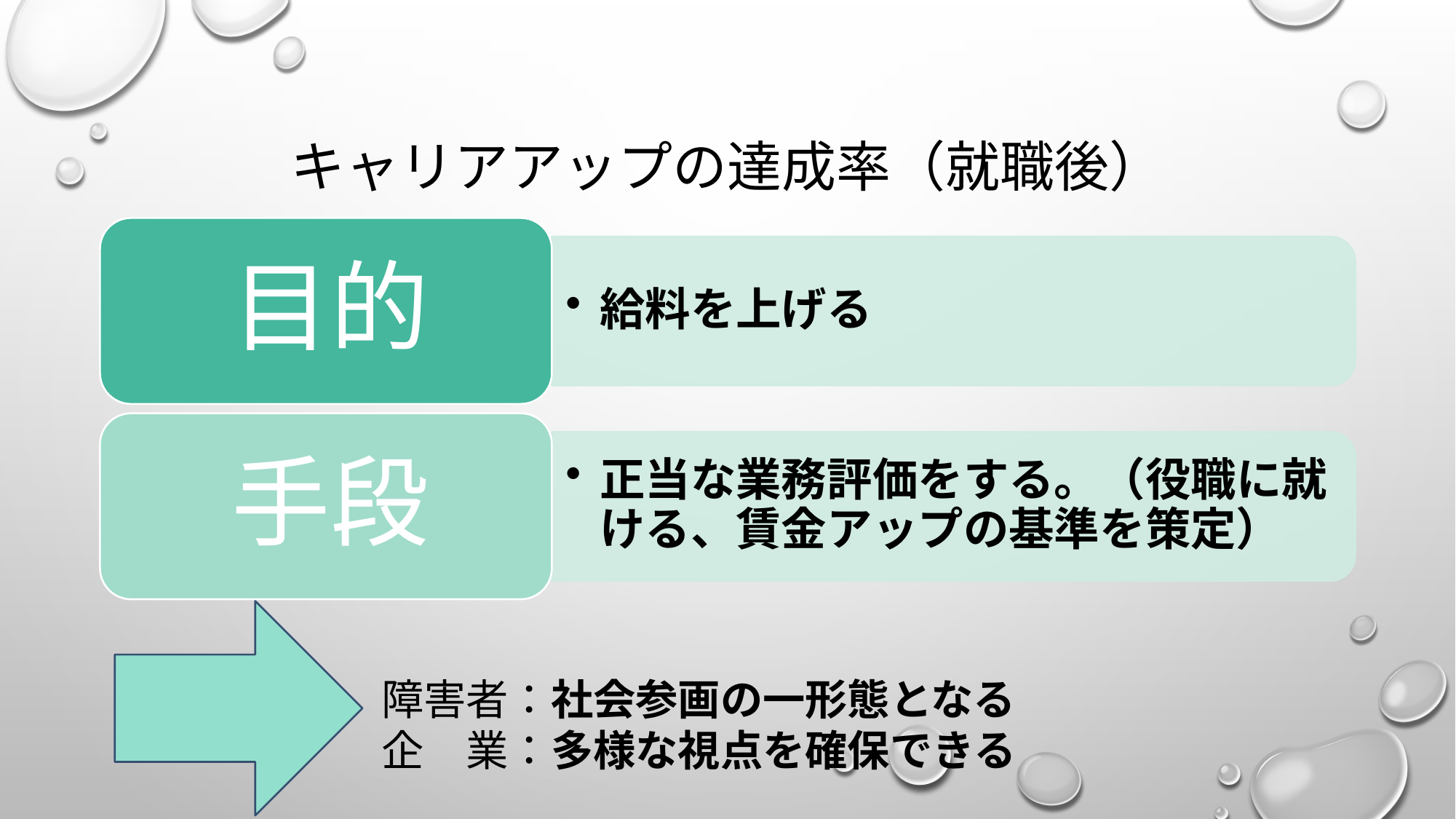

# キャリアアップの達成率（就職後）
給料を上げる
目的
正当な業務評価をする。（役職に就ける、賃金アップの基準を策定）
手段

障害者：社会参画の一形態となる
企　業：多様な視点を確保できる